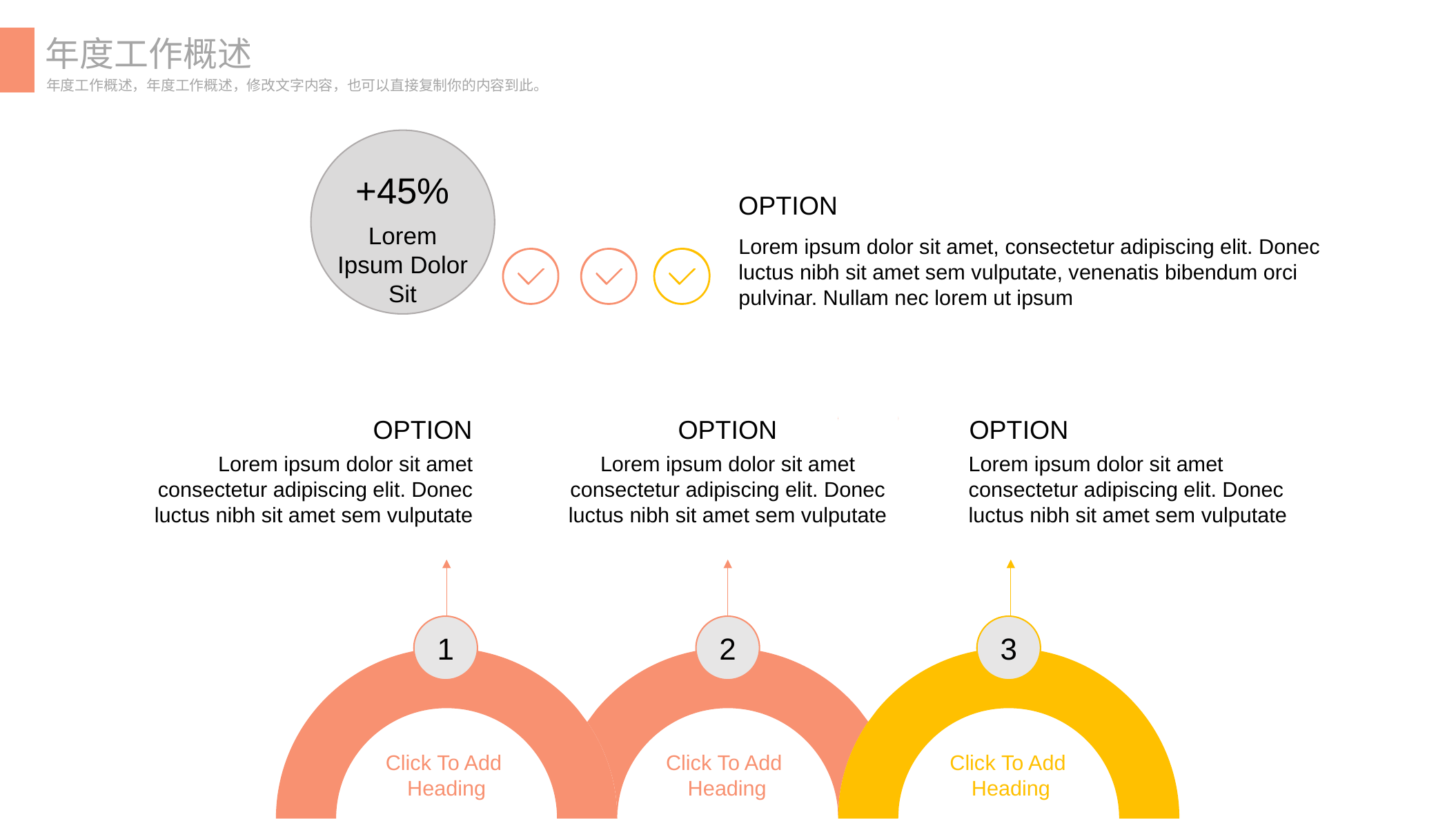

年度工作概述
年度工作概述，年度工作概述，修改文字内容，也可以直接复制你的内容到此。

+45%
OPTION
Lorem Ipsum Dolor Sit
Lorem ipsum dolor sit amet, consectetur adipiscing elit. Donec luctus nibh sit amet sem vulputate, venenatis bibendum orci pulvinar. Nullam nec lorem ut ipsum

OPTION
OPTION
OPTION

Lorem ipsum dolor sit amet consectetur adipiscing elit. Donec luctus nibh sit amet sem vulputate
Lorem ipsum dolor sit amet consectetur adipiscing elit. Donec luctus nibh sit amet sem vulputate
Lorem ipsum dolor sit amet consectetur adipiscing elit. Donec luctus nibh sit amet sem vulputate
1
2
3

Click To Add
Heading
Click To Add
Heading
Click To Add
Heading